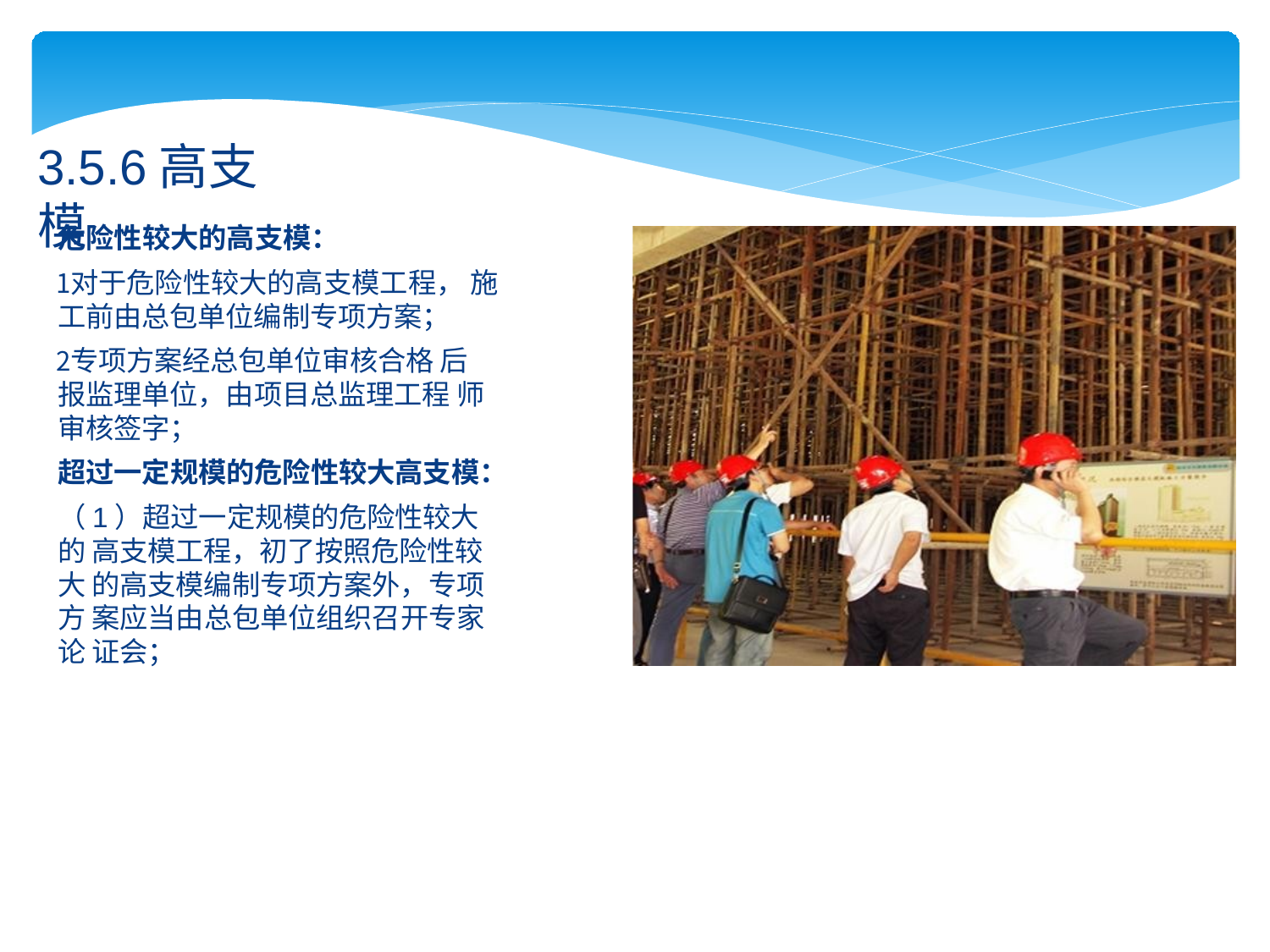

# 3.5.6高支模
危险性较大的高支模：
对于危险性较大的高支模工程， 施工前由总包单位编制专项方案；
专项方案经总包单位审核合格 后报监理单位，由项目总监理工程 师审核签字；
超过一定规模的危险性较大高支模：
（1）超过一定规模的危险性较大的 高支模工程，初了按照危险性较大 的高支模编制专项方案外，专项方 案应当由总包单位组织召开专家论 证会；